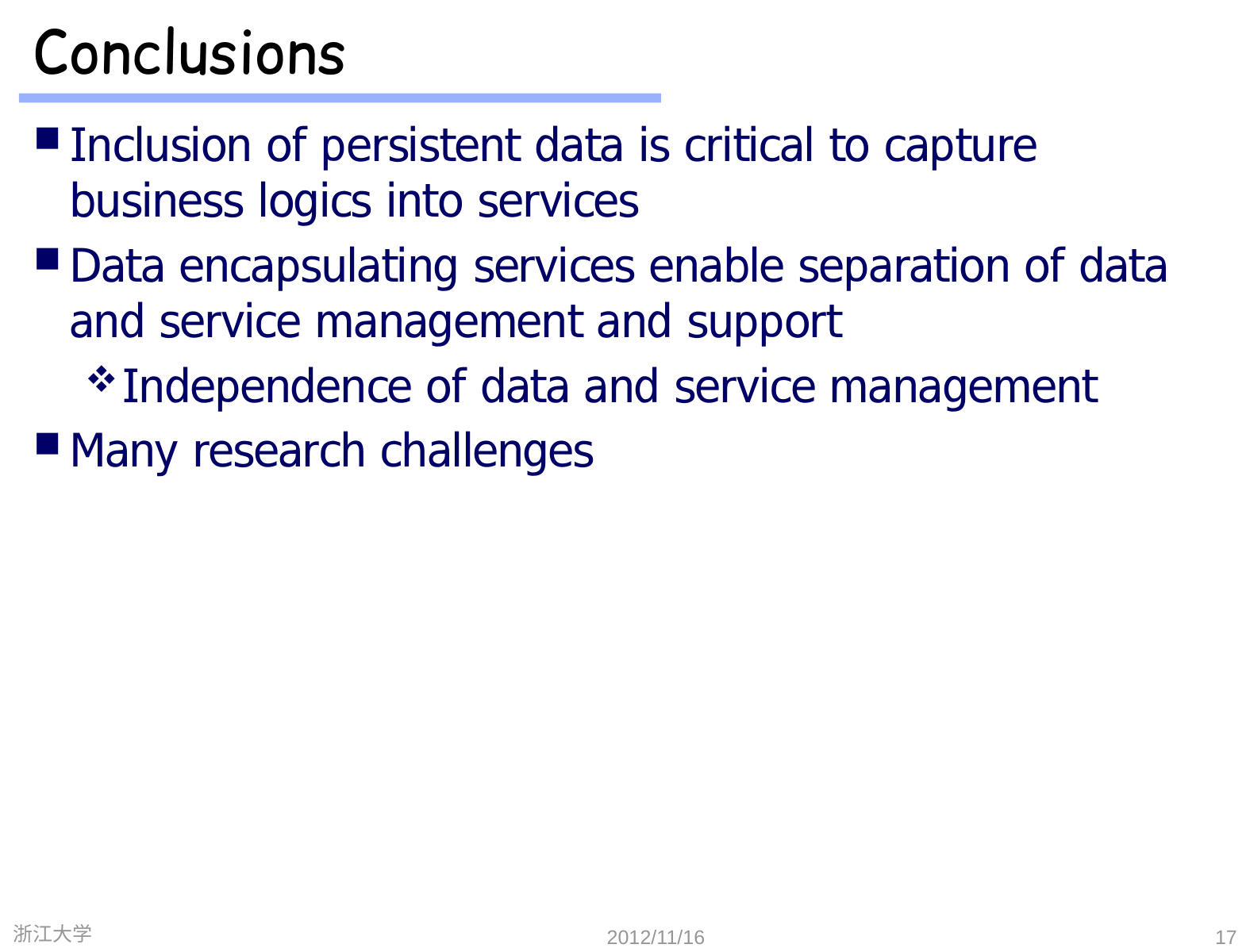

# Conclusions
Inclusion of persistent data is critical to capture business logics into services
Data encapsulating services enable separation of data and service management and support
Independence of data and service management
Many research challenges
浙江大学
2012/11/16
17